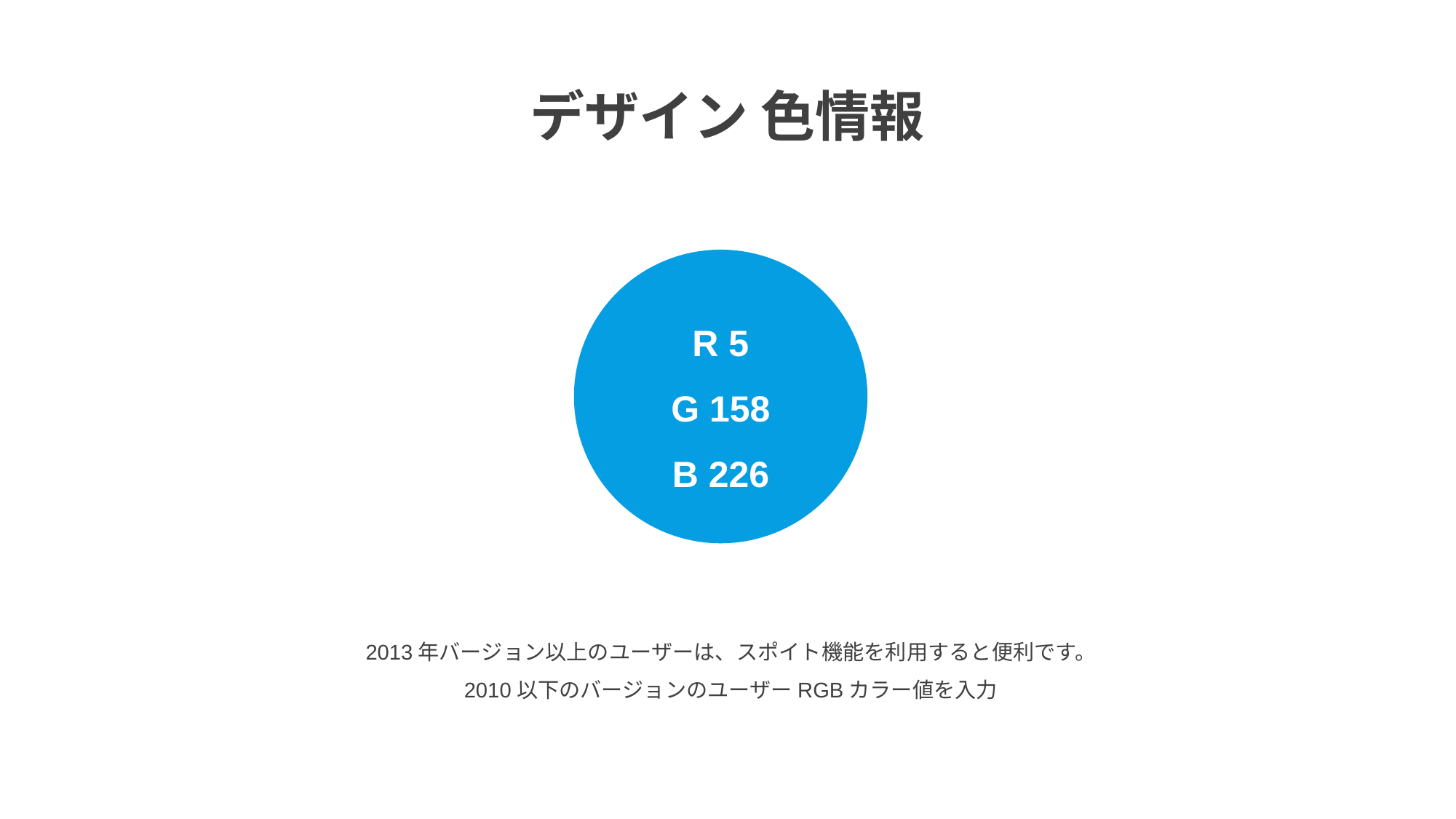

デザイン 色情報
R 5
G 158
B 226
2013年バージョン以上のユーザーは、スポイト機能を利用すると便利です。
2010以下のバージョンのユーザーRGBカラー値を入力